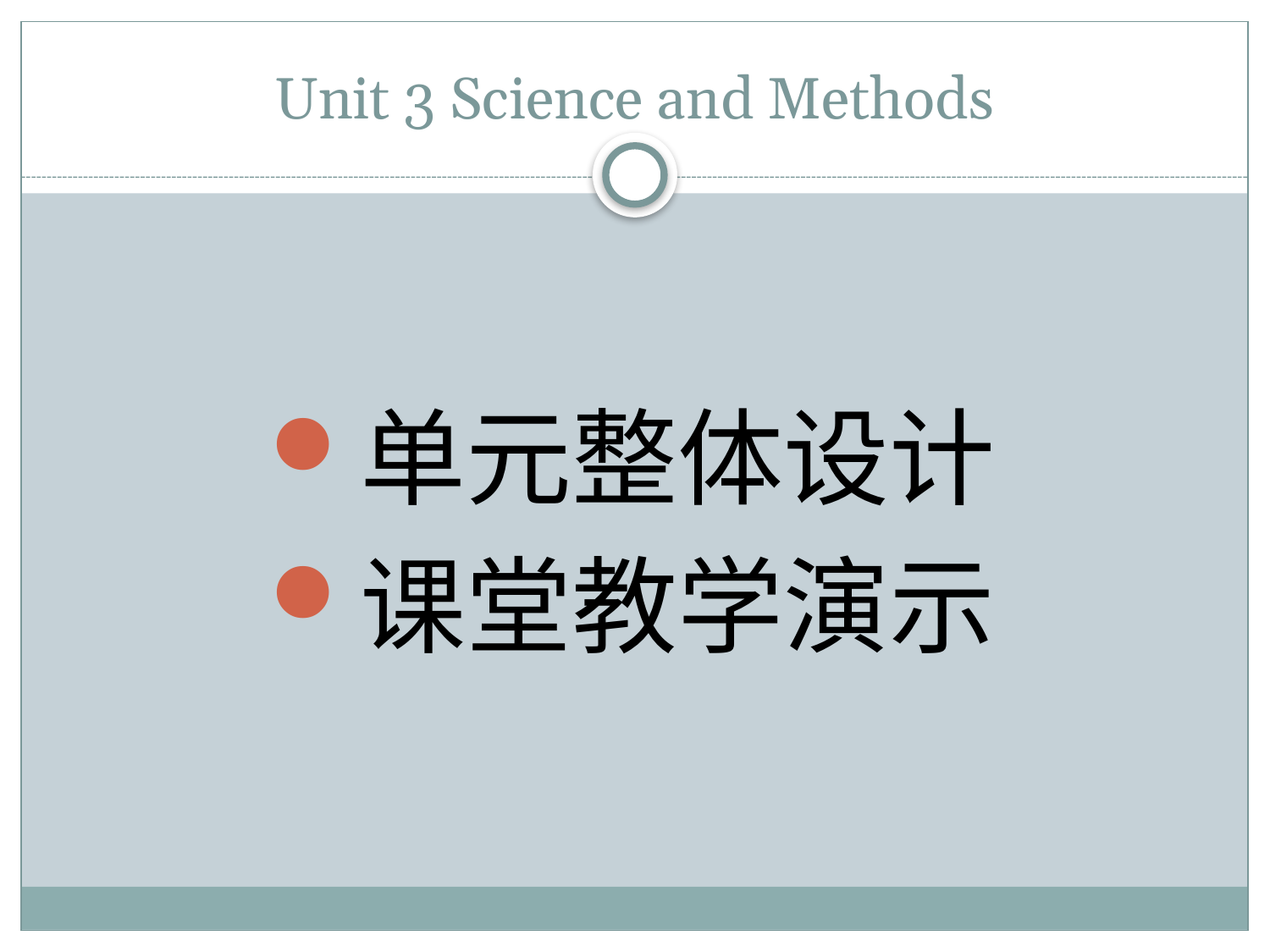

# Unit 3 Science and Methods
单元整体设计
课堂教学演示